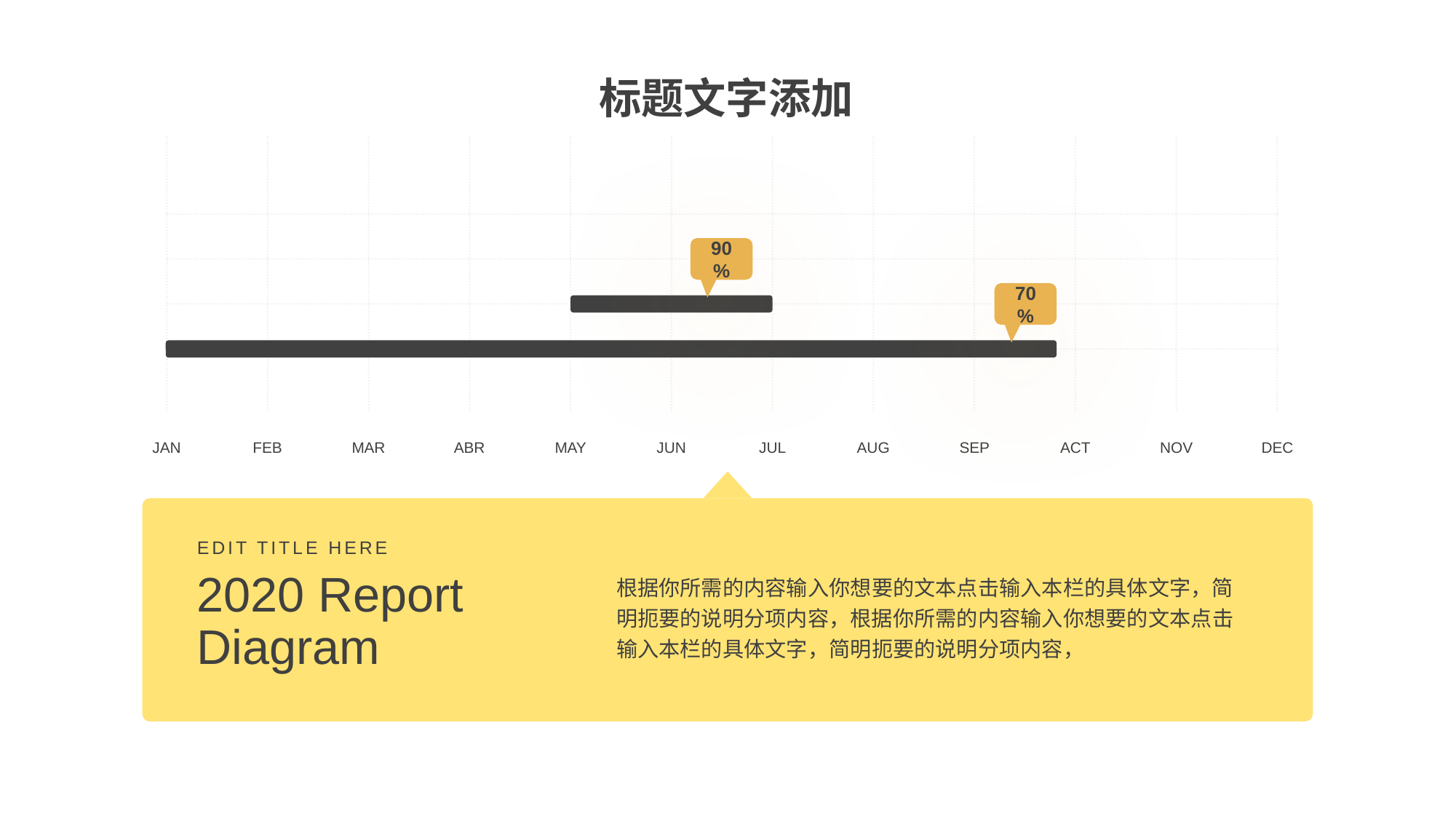

标题文字添加
90%
70%

JAN
FEB
MAR
ABR
MAY
JUN
JUL
AUG
SEP
ACT
NOV
DEC

EDIT TITLE HERE
根据你所需的内容输入你想要的文本点击输入本栏的具体文字，简明扼要的说明分项内容，根据你所需的内容输入你想要的文本点击输入本栏的具体文字，简明扼要的说明分项内容，
2020 Report Diagram